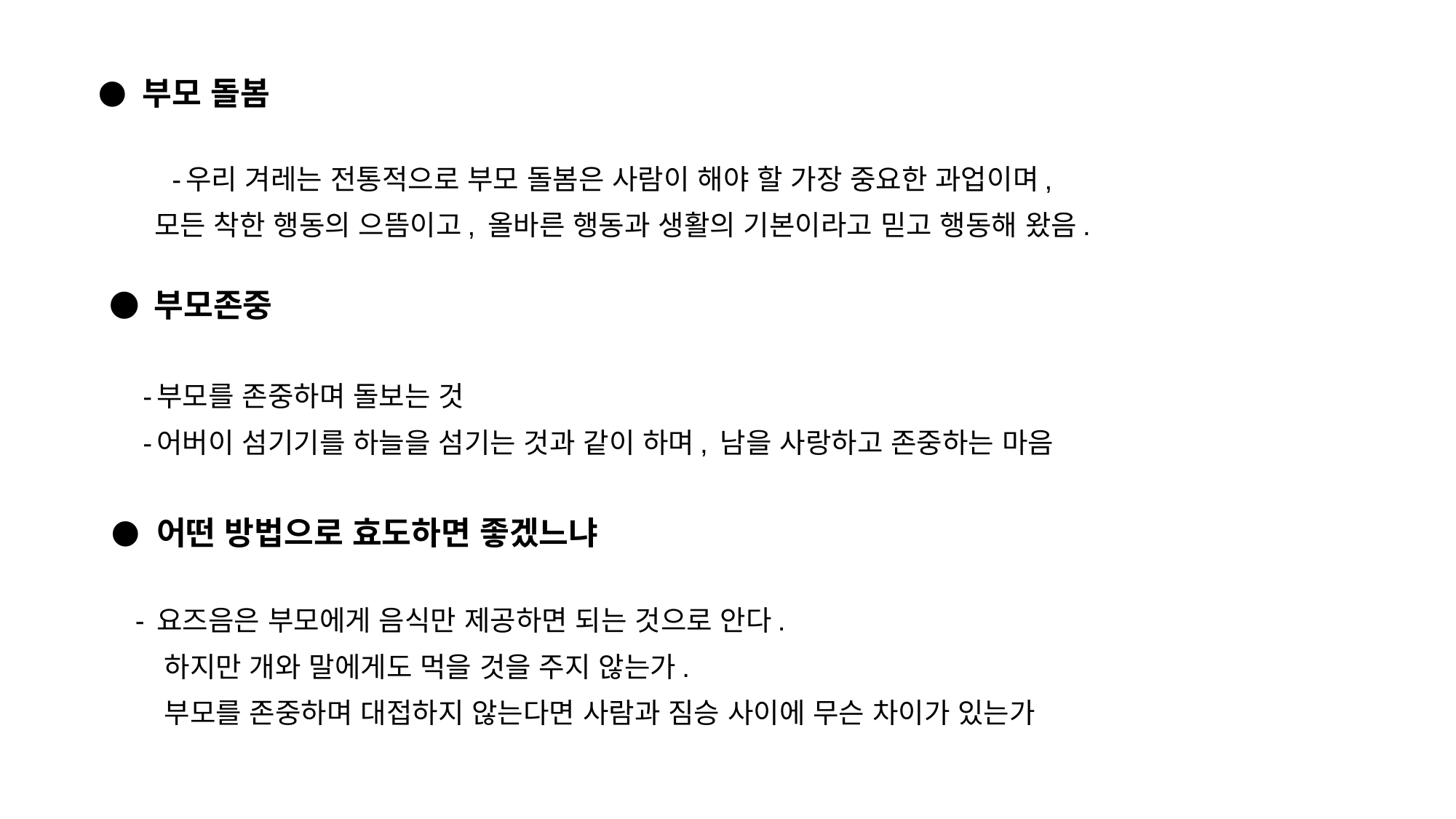

● 부모 돌봄

        -우리 겨레는 전통적으로 부모 돌봄은 사람이 해야 할 가장 중요한 과업이며,
     모든 착한 행동의 으뜸이고, 올바른 행동과 생활의 기본이라고 믿고 행동해 왔음.

● 부모존중

        -부모를 존중하며 돌보는 것
        -어버이 섬기기를 하늘을 섬기는 것과 같이 하며, 남을 사랑하고 존중하는 마음

    ● 어떤 방법으로 효도하면 좋겠느냐

       - 요즈음은 부모에게 음식만 제공하면 되는 것으로 안다.
          하지만 개와 말에게도 먹을 것을 주지 않는가.
          부모를 존중하며 대접하지 않는다면 사람과 짐승 사이에 무슨 차이가 있는가